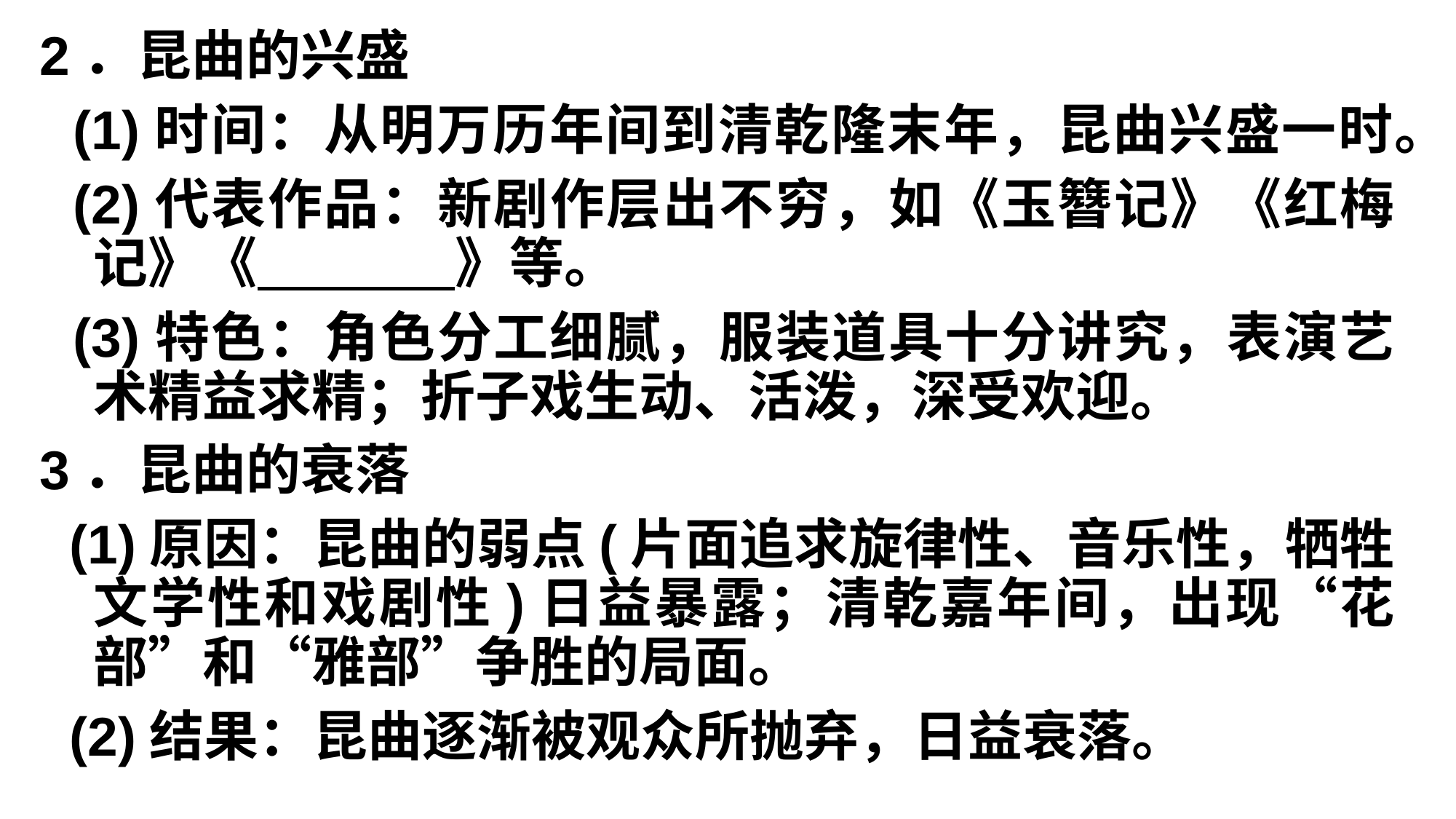

2．昆曲的兴盛
  (1)时间：从明万历年间到清乾隆末年，昆曲兴盛一时。
  (2)代表作品：新剧作层出不穷，如《玉簪记》《红梅记》《                》等。
  (3)特色：角色分工细腻，服装道具十分讲究，表演艺术精益求精；折子戏生动、活泼，深受欢迎。
3．昆曲的衰落
  (1)原因：昆曲的弱点(片面追求旋律性、音乐性，牺牲文学性和戏剧性)日益暴露；清乾嘉年间，出现“花部”和“雅部”争胜的局面。
  (2)结果：昆曲逐渐被观众所抛弃，日益衰落。